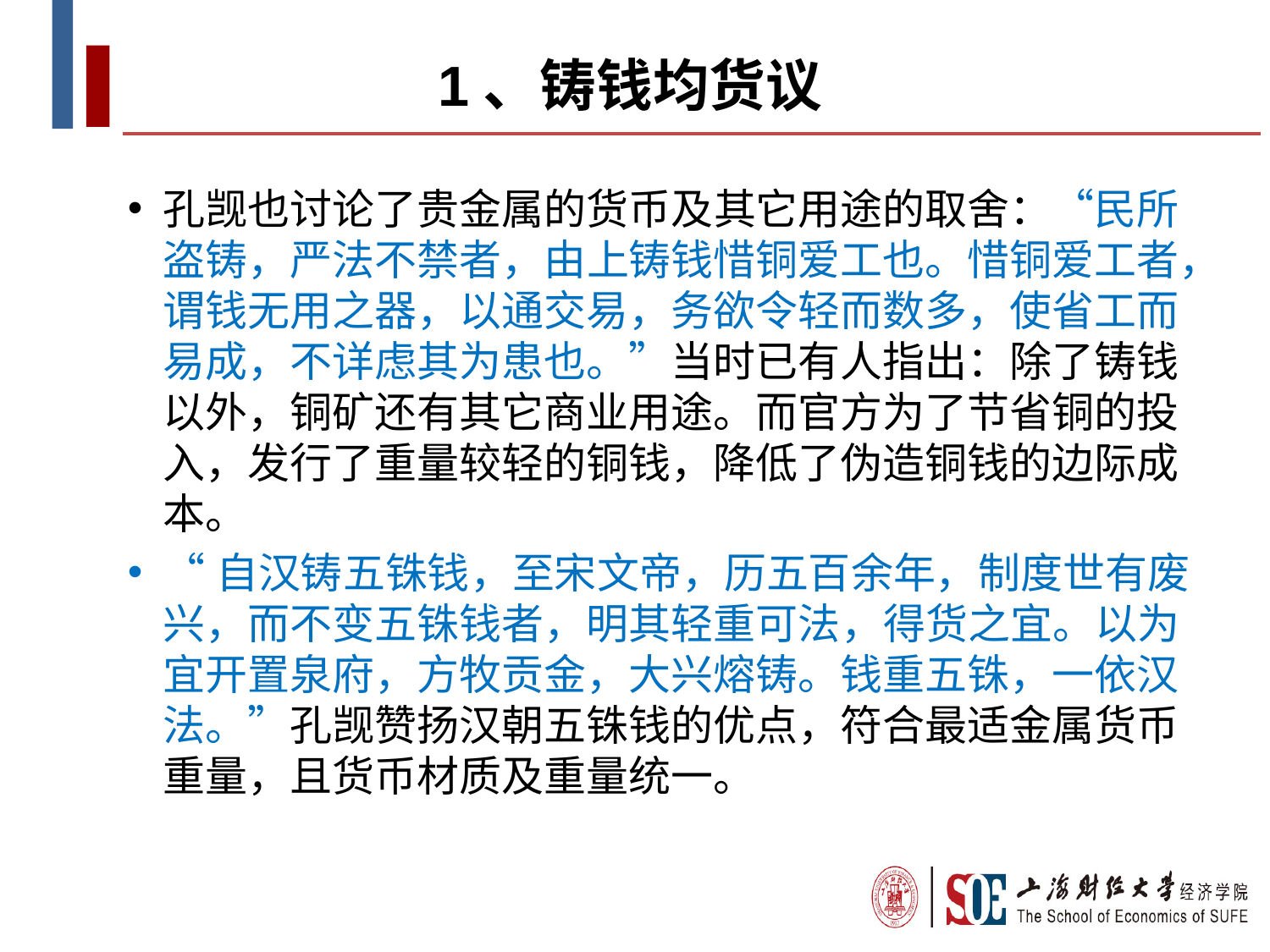

1、铸钱均货议
孔觊也讨论了贵金属的货币及其它用途的取舍：“民所盗铸，严法不禁者，由上铸钱惜铜爱工也。惜铜爱工者，谓钱无用之器，以通交易，务欲令轻而数多，使省工而易成，不详虑其为患也。”当时已有人指出：除了铸钱以外，铜矿还有其它商业用途。而官方为了节省铜的投入，发行了重量较轻的铜钱，降低了伪造铜钱的边际成本。
“自汉铸五铢钱，至宋文帝，历五百余年，制度世有废兴，而不变五铢钱者，明其轻重可法，得货之宜。以为宜开置泉府，方牧贡金，大兴熔铸。钱重五铢，一依汉法。”孔觊赞扬汉朝五铢钱的优点，符合最适金属货币重量，且货币材质及重量统一。